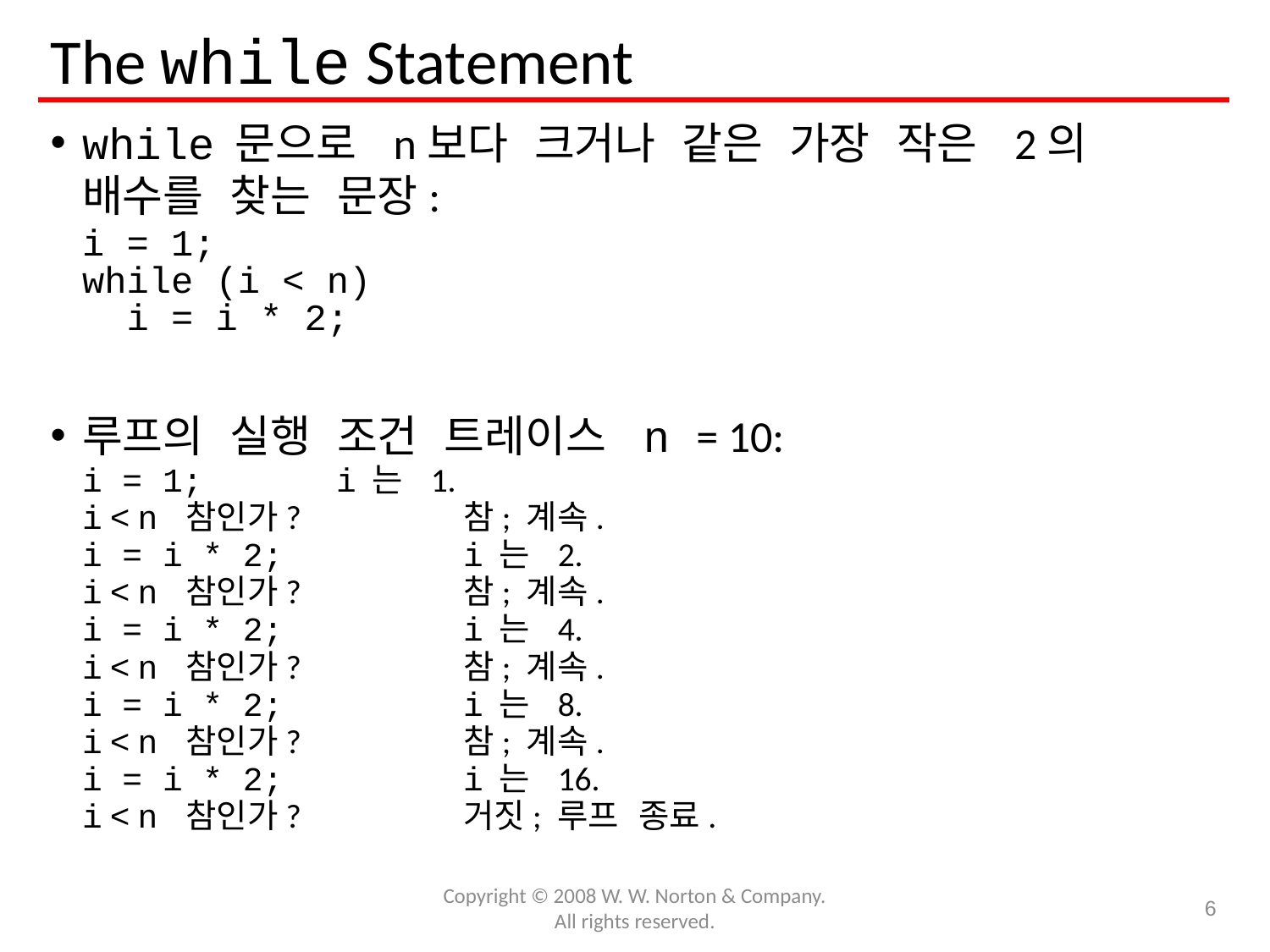

# The while Statement
while 문으로 n보다 크거나 같은 가장 작은 2의 배수를 찾는 문장:
	i = 1;
	while (i < n)
	  i = i * 2;

루프의 실행 조건 트레이스 n = 10:
	i = 1;		i 는 1.
	i < n 참인가?		참; 계속.
	i = i * 2;		i 는 2.
	i < n 참인가?		참; 계속.
	i = i * 2;		i 는 4.
	i < n 참인가?		참; 계속.
	i = i * 2;		i 는 8.
	i < n 참인가?		참; 계속.
	i = i * 2;		i 는 16.
	i < n 참인가?		거짓; 루프 종료.

Copyright © 2008 W. W. Norton & Company.
All rights reserved.
6